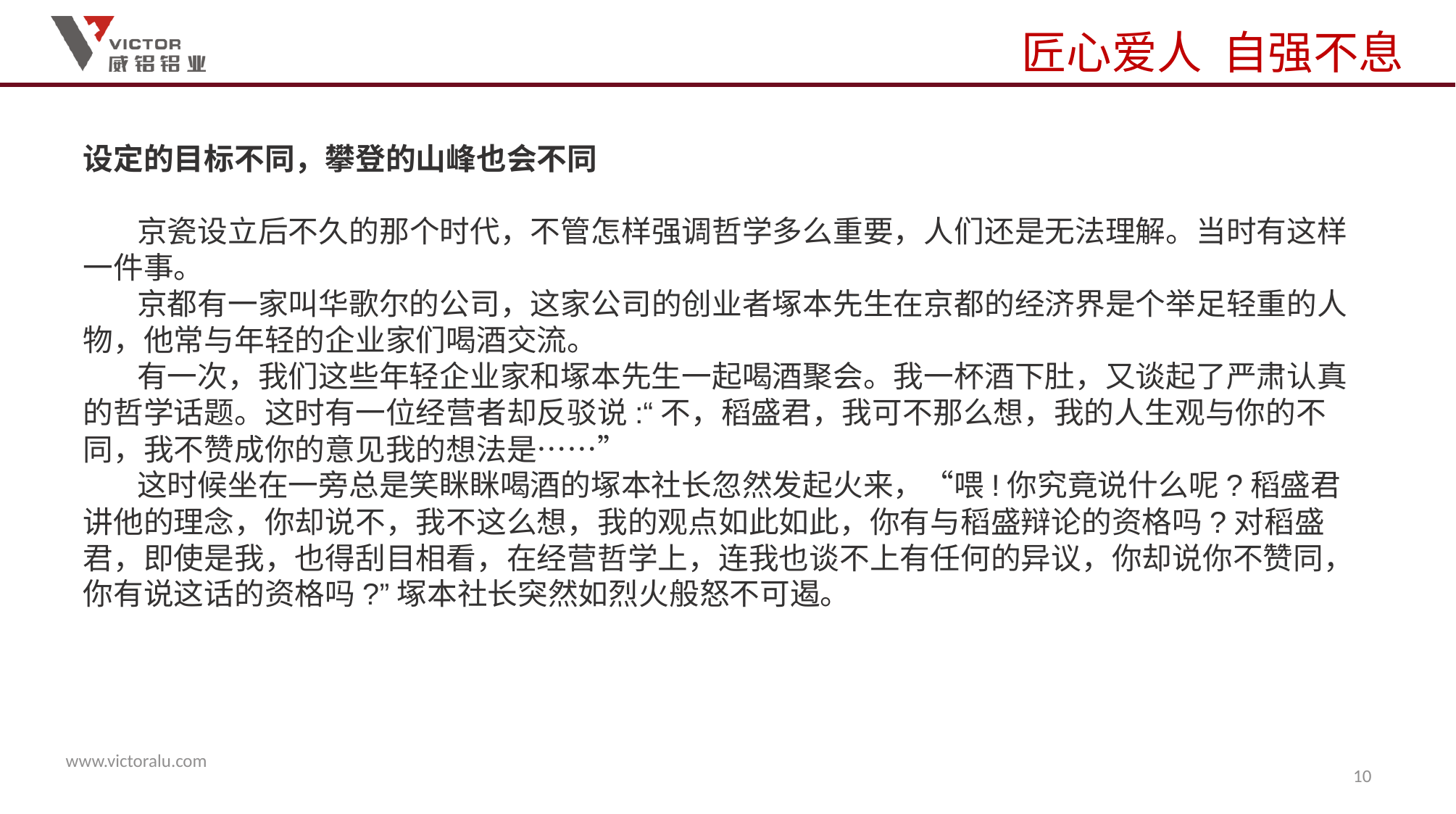

设定的目标不同，攀登的山峰也会不同

       京瓷设立后不久的那个时代，不管怎样强调哲学多么重要，人们还是无法理解。当时有这样一件事。
       京都有一家叫华歌尔的公司，这家公司的创业者塚本先生在京都的经济界是个举足轻重的人物，他常与年轻的企业家们喝酒交流。
       有一次，我们这些年轻企业家和塚本先生一起喝酒聚会。我一杯酒下肚，又谈起了严肃认真的哲学话题。这时有一位经营者却反驳说:“不，稻盛君，我可不那么想，我的人生观与你的不同，我不赞成你的意见我的想法是……”
       这时候坐在一旁总是笑眯眯喝酒的塚本社长忽然发起火来，“喂!你究竟说什么呢?稻盛君讲他的理念，你却说不，我不这么想，我的观点如此如此，你有与稻盛辩论的资格吗?对稻盛君，即使是我，也得刮目相看，在经营哲学上，连我也谈不上有任何的异议，你却说你不赞同，你有说这话的资格吗?”塚本社长突然如烈火般怒不可遏。

10